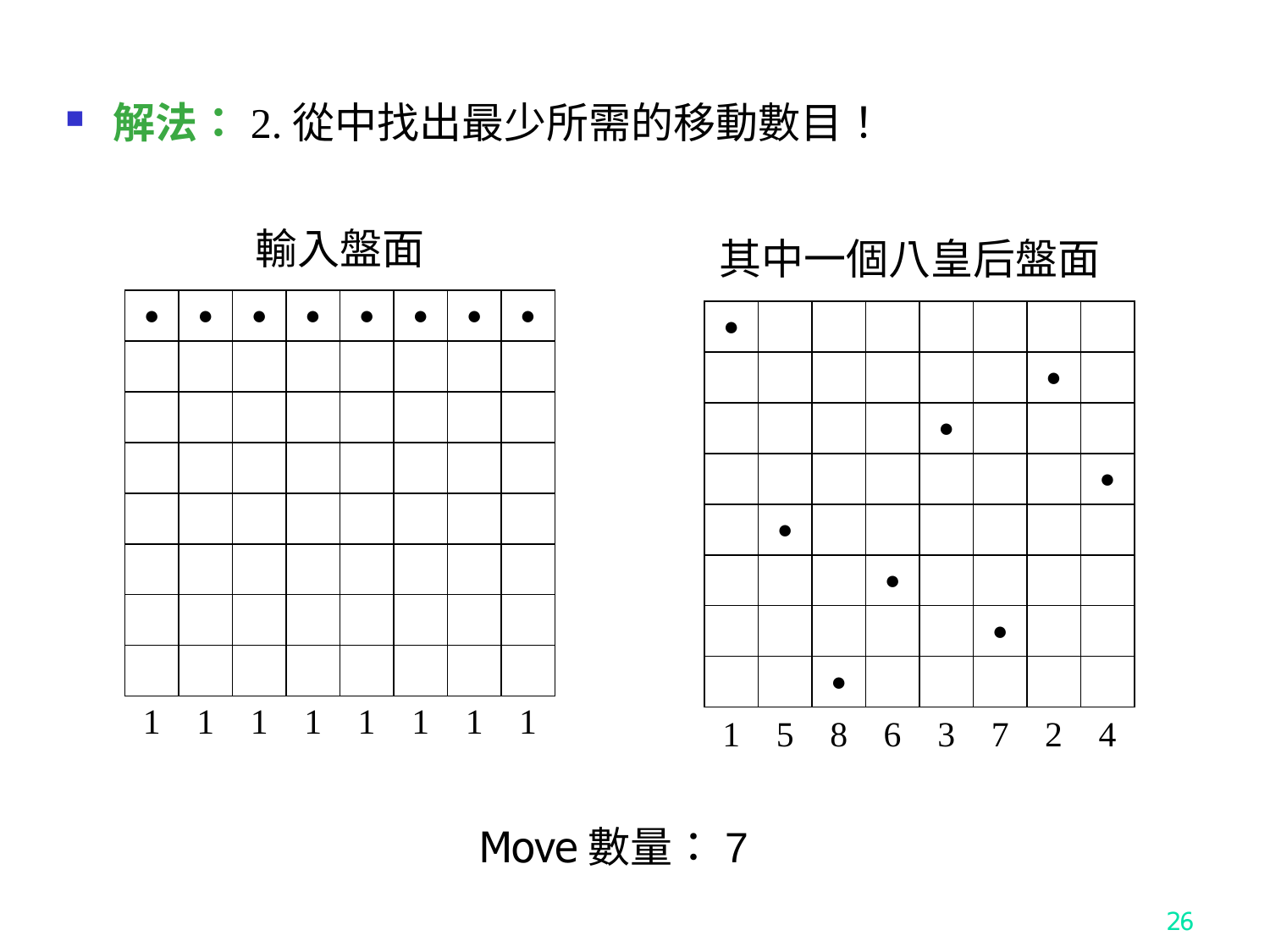

解法：2.從中找出最少所需的移動數目！
輸入盤面
其中一個八皇后盤面
| ● | ● | ● | ● | ● | ● | ● | ● |
| --- | --- | --- | --- | --- | --- | --- | --- |
|  |  |  |  |  |  |  |  |
|  |  |  |  |  |  |  |  |
|  |  |  |  |  |  |  |  |
|  |  |  |  |  |  |  |  |
|  |  |  |  |  |  |  |  |
|  |  |  |  |  |  |  |  |
|  |  |  |  |  |  |  |  |
| 1 | 1 | 1 | 1 | 1 | 1 | 1 | 1 |
| ● |  |  |  |  |  |  |  |
| --- | --- | --- | --- | --- | --- | --- | --- |
|  |  |  |  |  |  | ● |  |
|  |  |  |  | ● |  |  |  |
|  |  |  |  |  |  |  | ● |
|  | ● |  |  |  |  |  |  |
|  |  |  | ● |  |  |  |  |
|  |  |  |  |  | ● |  |  |
|  |  | ● |  |  |  |  |  |
| 1 | 5 | 8 | 6 | 3 | 7 | 2 | 4 |
Move數量：7
26